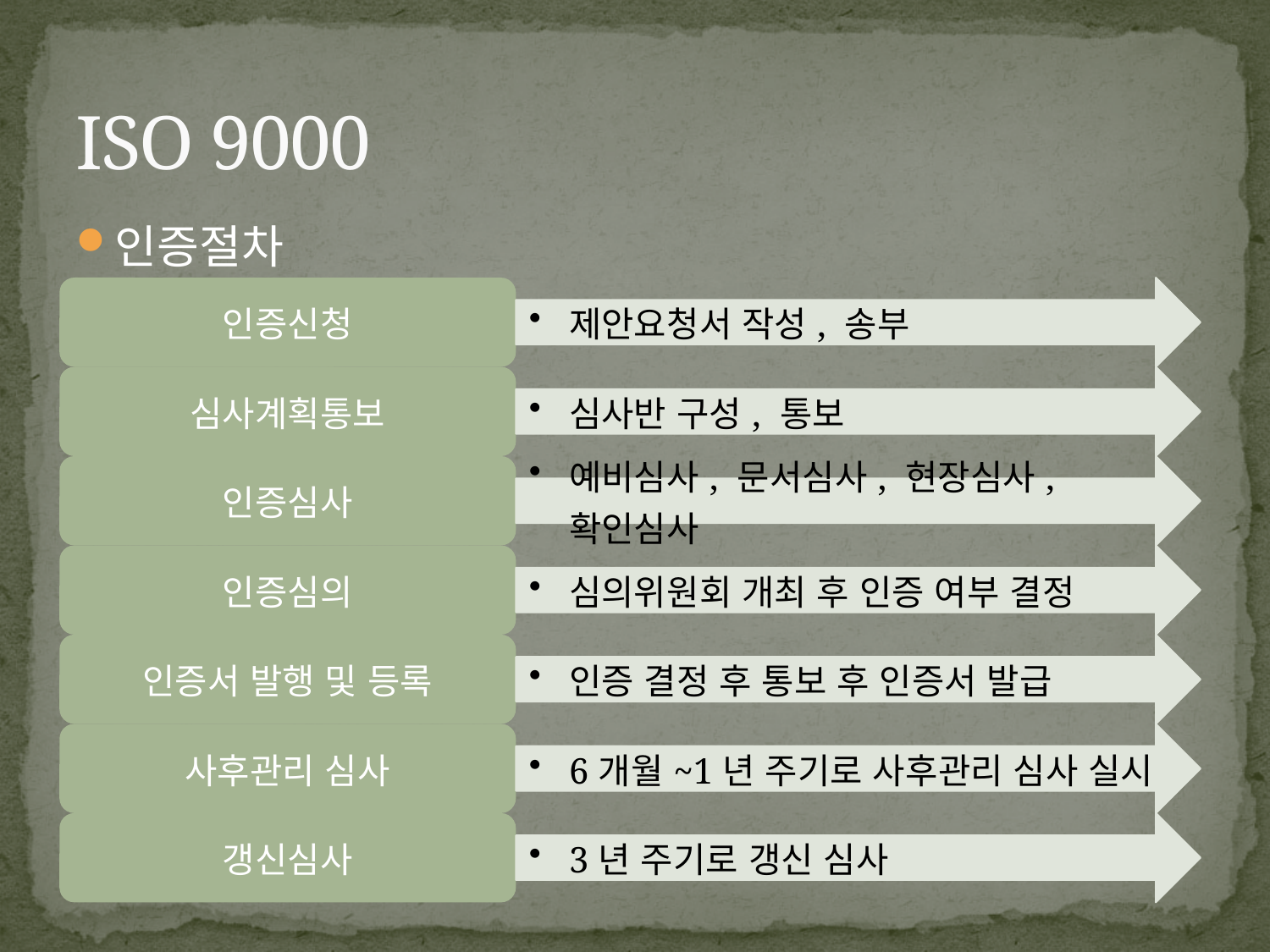

# ISO 9000
인증절차

인증신청
심사계획통보
인증심사
인증심의
인증서 발행 및 등록
사후관리 심사
갱신심사
제안요청서 작성, 송부
심사반 구성, 통보
예비심사, 문서심사, 현장심사, 확인심사
심의위원회 개최 후 인증 여부 결정
인증 결정 후 통보 후 인증서 발급
6개월~1년 주기로 사후관리 심사 실시
3년 주기로 갱신 심사